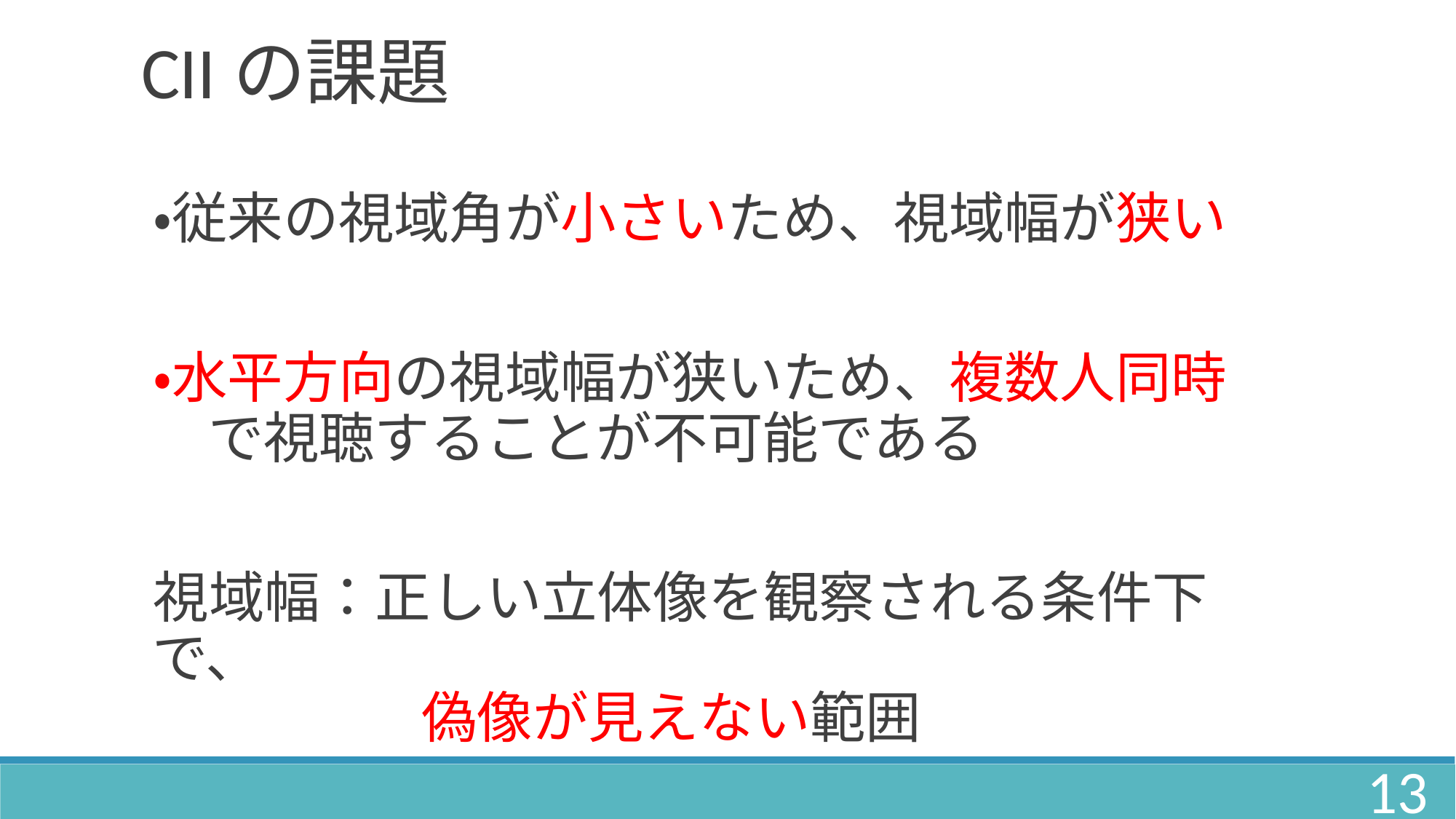

CIIの課題
・従来の視域角が小さいため、視域幅が狭い

・水平方向の視域幅が狭いため、複数人同時
　で視聴することが不可能である

視域幅：正しい立体像を観察される条件下で、
　	　　　偽像が見えない範囲

13